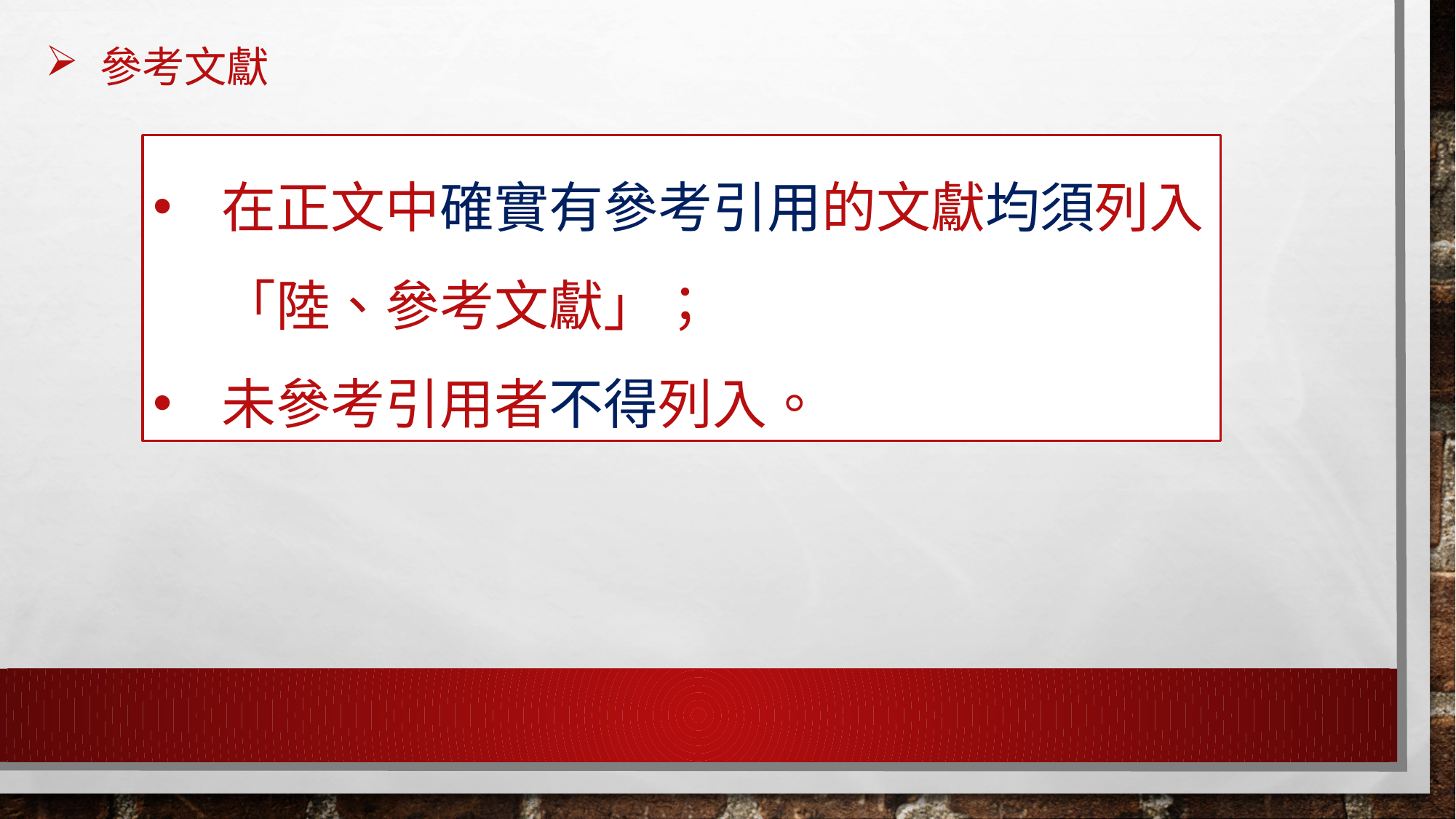

參考文獻
在正文中確實有參考引用的文獻均須列入「陸、參考文獻」；
未參考引用者不得列入。